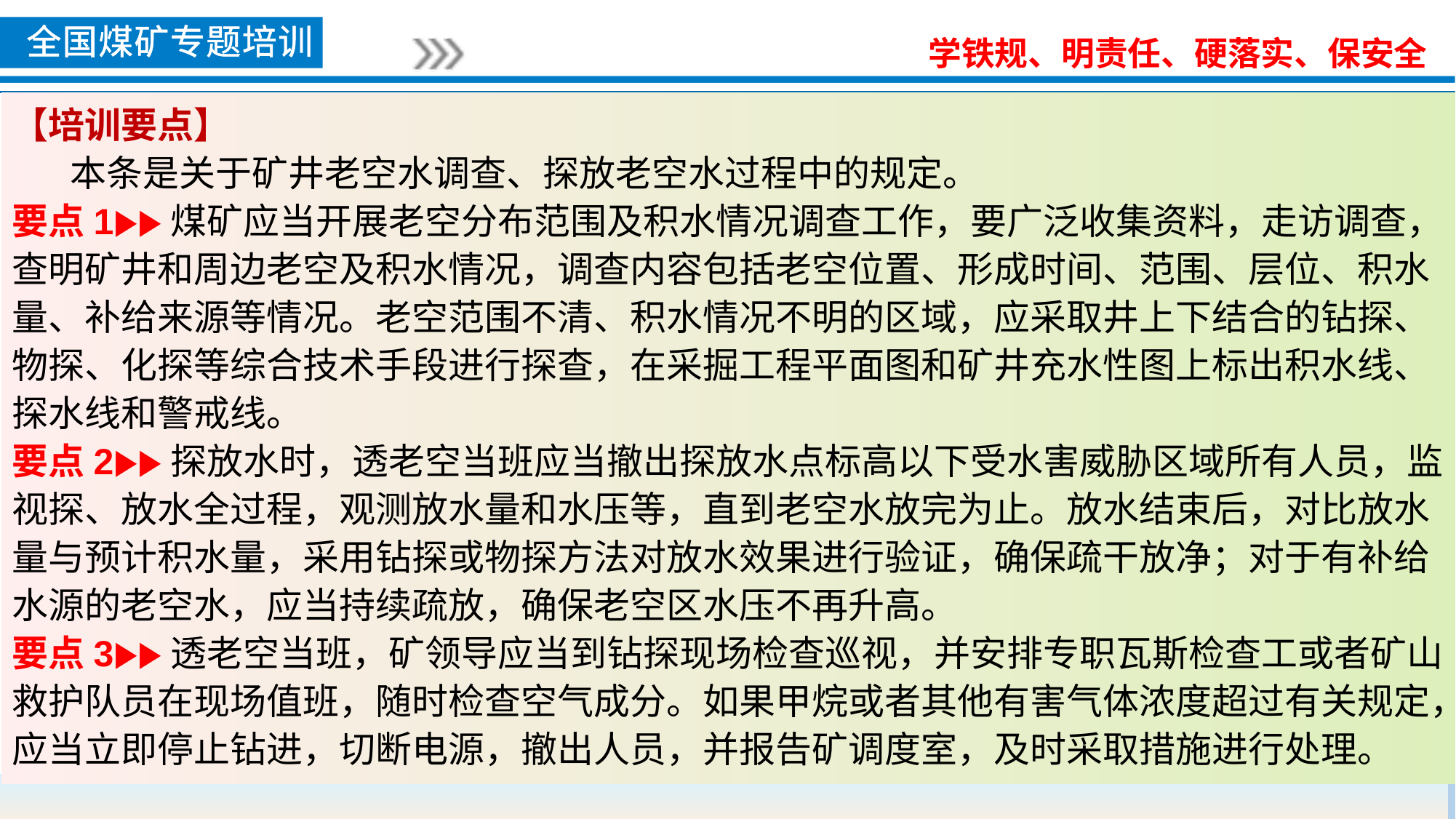

【培训要点】
      本条是关于矿井老空水调查、探放老空水过程中的规定。
要点1▶▶煤矿应当开展老空分布范围及积水情况调查工作，要广泛收集资料，走访调查，查明矿井和周边老空及积水情况，调查内容包括老空位置、形成时间、范围、层位、积水量、补给来源等情况。老空范围不清、积水情况不明的区域，应采取井上下结合的钻探、物探、化探等综合技术手段进行探查，在采掘工程平面图和矿井充水性图上标出积水线、探水线和警戒线。
要点2▶▶探放水时，透老空当班应当撤出探放水点标高以下受水害威胁区域所有人员，监视探、放水全过程，观测放水量和水压等，直到老空水放完为止。放水结束后，对比放水量与预计积水量，采用钻探或物探方法对放水效果进行验证，确保疏干放净；对于有补给水源的老空水，应当持续疏放，确保老空区水压不再升高。
要点3▶▶透老空当班，矿领导应当到钻探现场检查巡视，并安排专职瓦斯检查工或者矿山救护队员在现场值班，随时检查空气成分。如果甲烷或者其他有害气体浓度超过有关规定，应当立即停止钻进，切断电源，撤出人员，并报告矿调度室，及时采取措施进行处理。